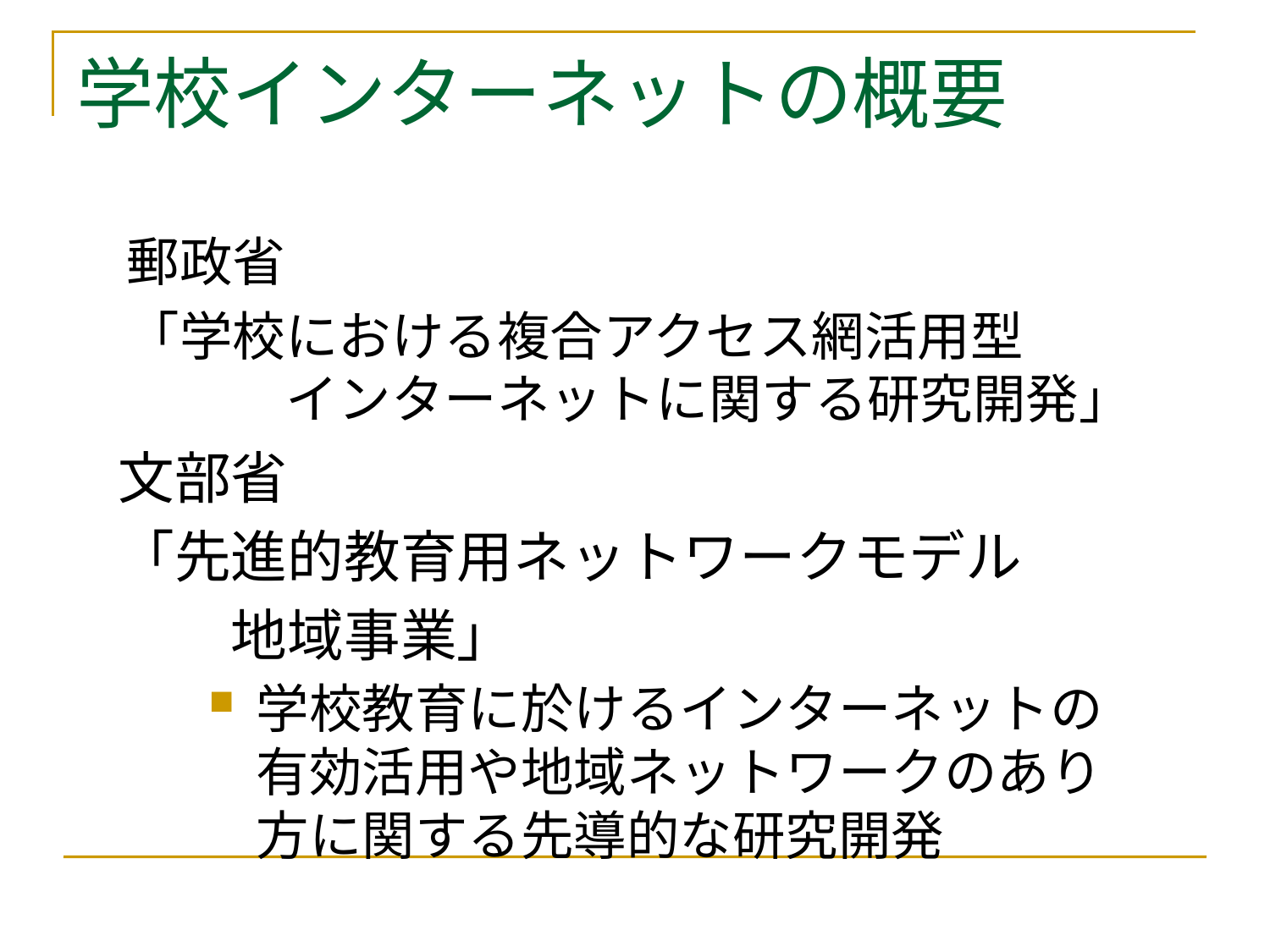

# 学校インターネットの概要
郵政省
「学校における複合アクセス網活用型
　　　インターネットに関する研究開発」

文部省
「先進的教育用ネットワークモデル
　　地域事業」

学校教育に於けるインターネットの有効活用や地域ネットワークのあり方に関する先導的な研究開発